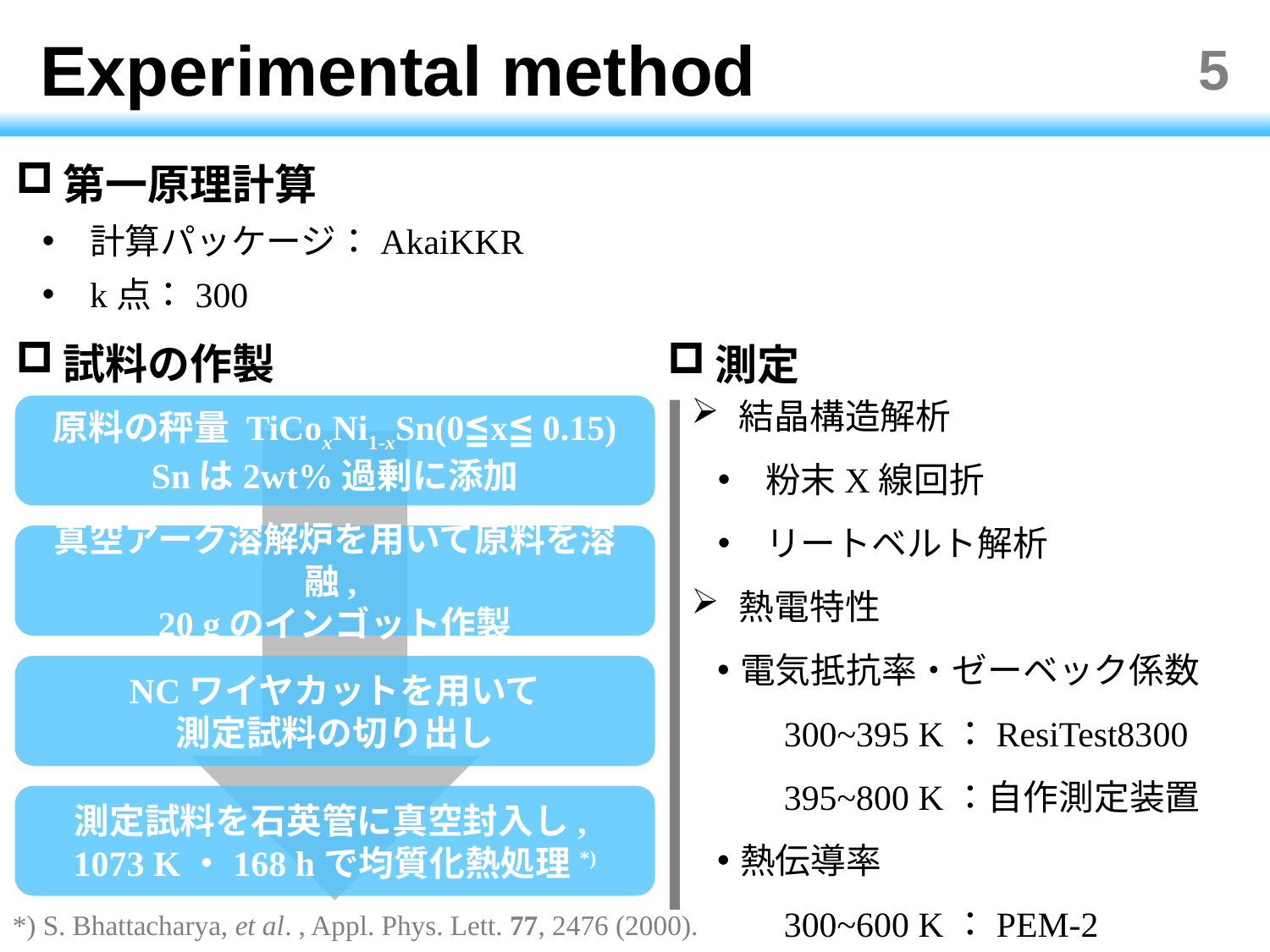

Experimental method
5
第一原理計算
計算パッケージ：AkaiKKR
k点：300
試料の作製
測定
結晶構造解析
粉末X線回折
リートベルト解析
熱電特性
電気抵抗率・ゼーベック係数
　300~395 K：ResiTest8300
　395~800 K：自作測定装置
熱伝導率
　300~600 K：PEM-2
原料の秤量 TiCoxNi1-xSn(0≦x≦ 0.15)
Snは2wt%過剰に添加

真空アーク溶解炉を用いて原料を溶融,
20 gのインゴット作製
NCワイヤカットを用いて
測定試料の切り出し
測定試料を石英管に真空封入し,
1073 K・168 hで均質化熱処理*)
*) S. Bhattacharya, et al. , Appl. Phys. Lett. 77, 2476 (2000).